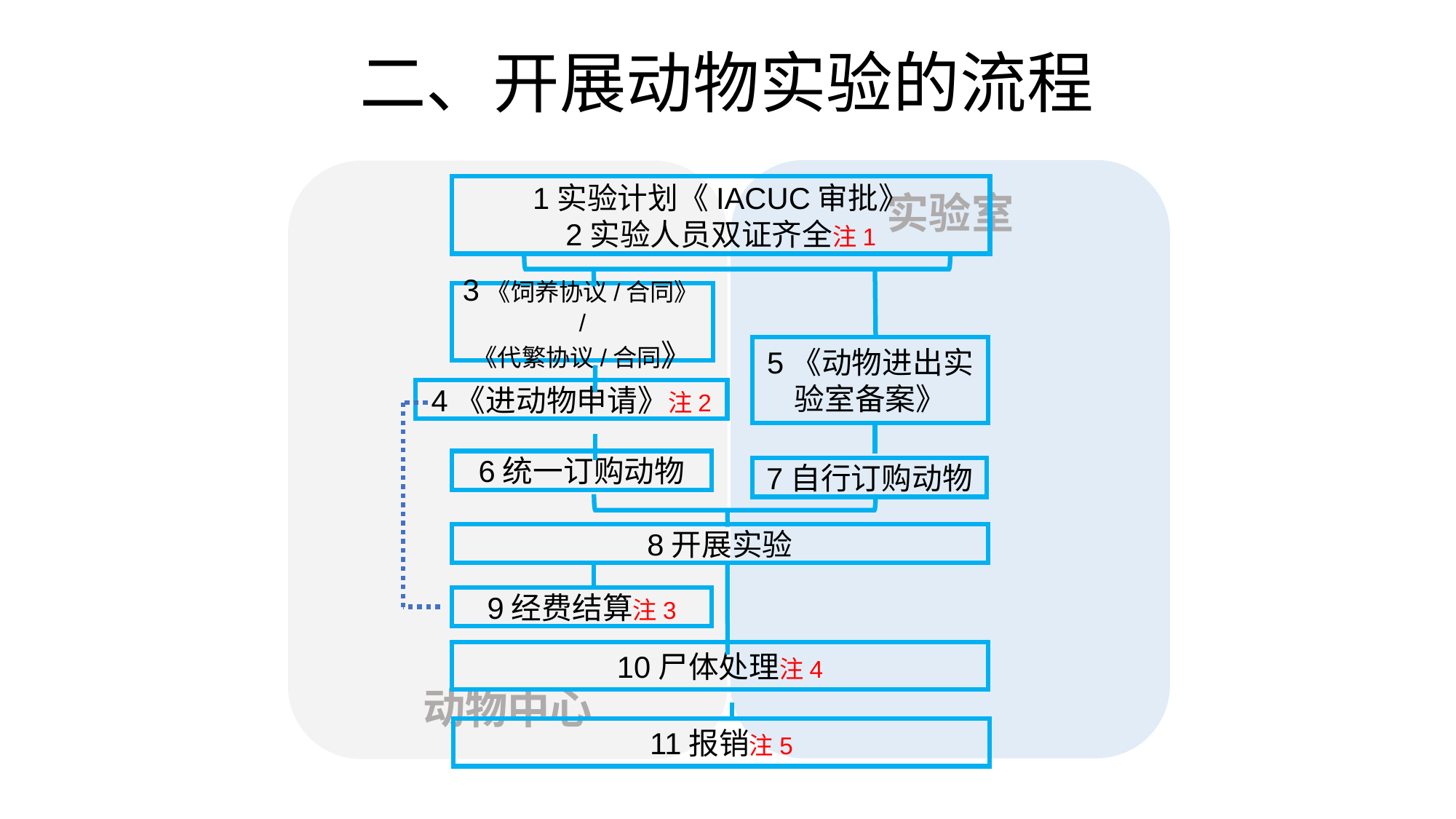

# 二、开展动物实验的流程

实验室
动物中心
1实验计划《IACUC审批》
2实验人员双证齐全注1
3《饲养协议/合同》/
《代繁协议/合同》
5《动物进出实验室备案》

4《进动物申请》注2
6统一订购动物
7自行订购动物
8开展实验
9经费结算注3
10尸体处理注4
11报销注5
12